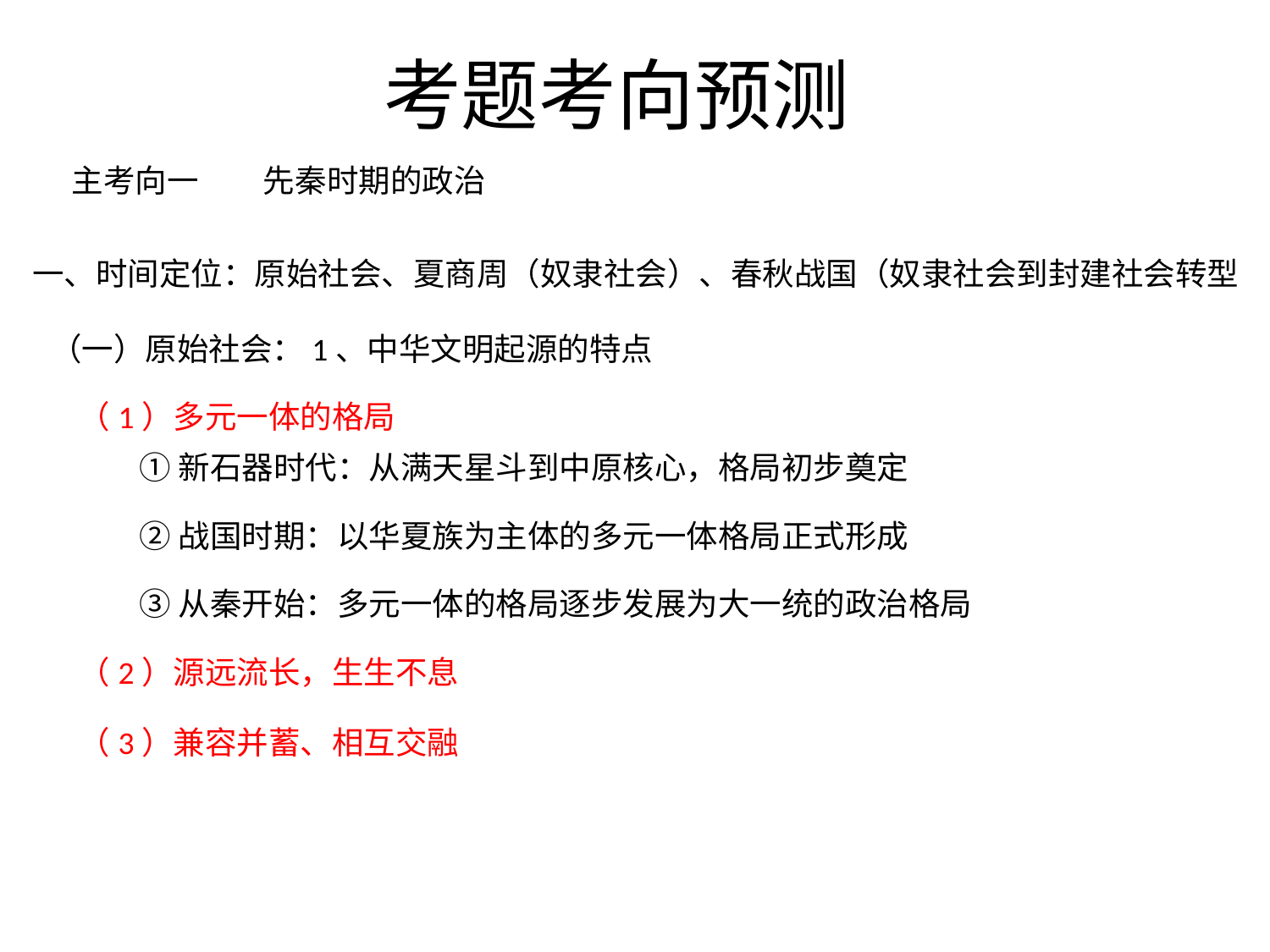

# 考题考向预测
主考向一         先秦时期的政治
一、时间定位：原始社会、夏商周（奴隶社会）、春秋战国（奴隶社会到封建社会转型
（一）原始社会：1、中华文明起源的特点
（1）多元一体的格局
①新石器时代：从满天星斗到中原核心，格局初步奠定
②战国时期：以华夏族为主体的多元一体格局正式形成
③从秦开始：多元一体的格局逐步发展为大一统的政治格局
（2）源远流长，生生不息
（3）兼容并蓄、相互交融